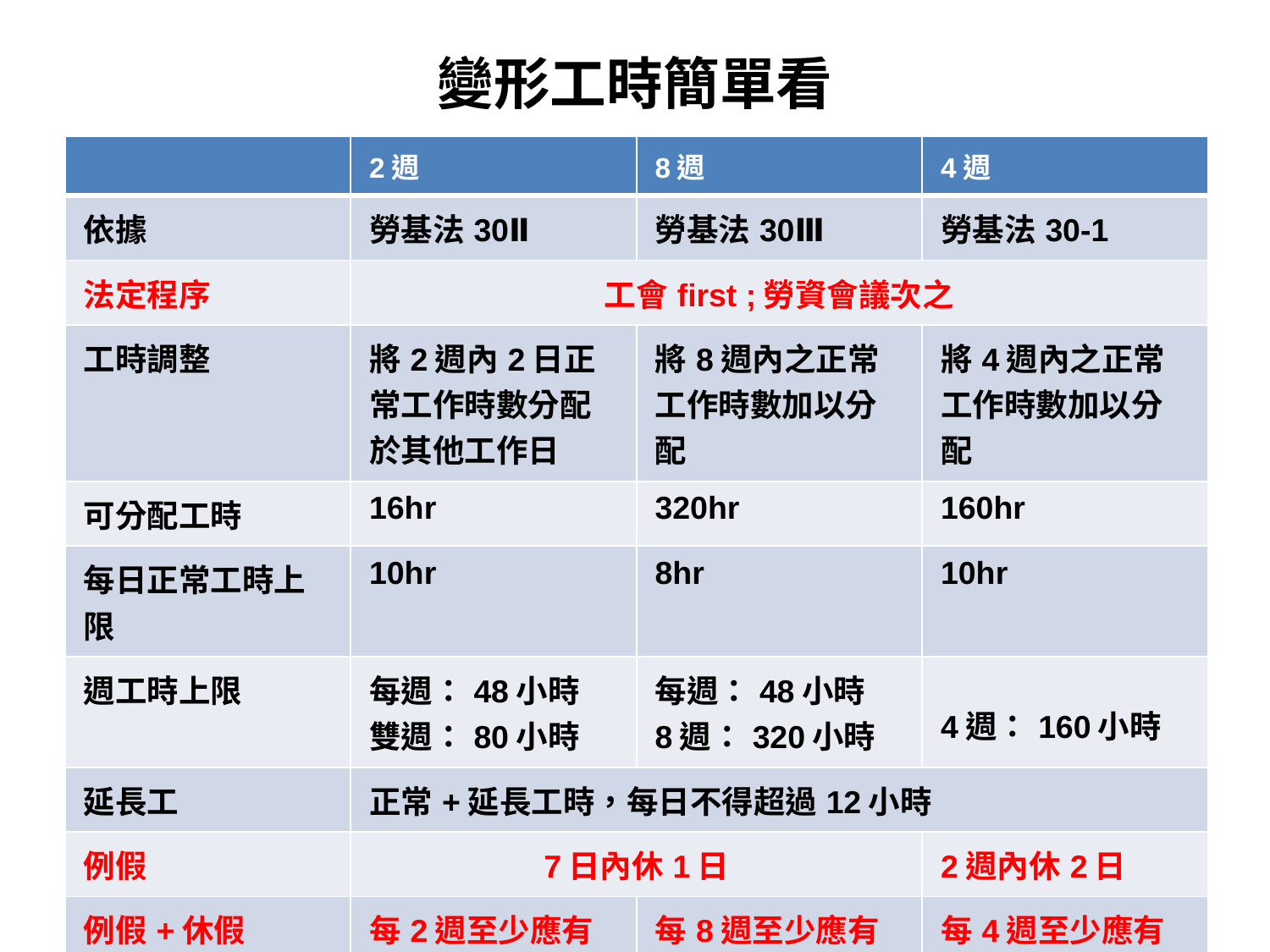

# 變形工時簡單看
|  | 2週 | 8週 | 4週 |
| --- | --- | --- | --- |
| 依據 | 勞基法30Ⅱ | 勞基法30Ⅲ | 勞基法30-1 |
| 法定程序 | 工會first ;勞資會議次之 |  |  |
| 工時調整 | 將2週內2日正常工作時數分配於其他工作日 | 將8週內之正常工作時數加以分配 | 將4週內之正常工作時數加以分配 |
| 可分配工時 | 16hr | 320hr | 160hr |
| 每日正常工時上限 | 10hr | 8hr | 10hr |
| 週工時上限 | 每週：48小時 雙週：80小時 | 每週：48小時 8週：320小時 | 4週：160小時 |
| 延長工 | 正常+延長工時，每日不得超過12小時 |  |  |
| 例假 | 7日內休1日 |  | 2週內休2日 |
| 例假+休假 | 每2週至少應有4日 | 每8週至少應有16日 | 每4週至少應有8日 |